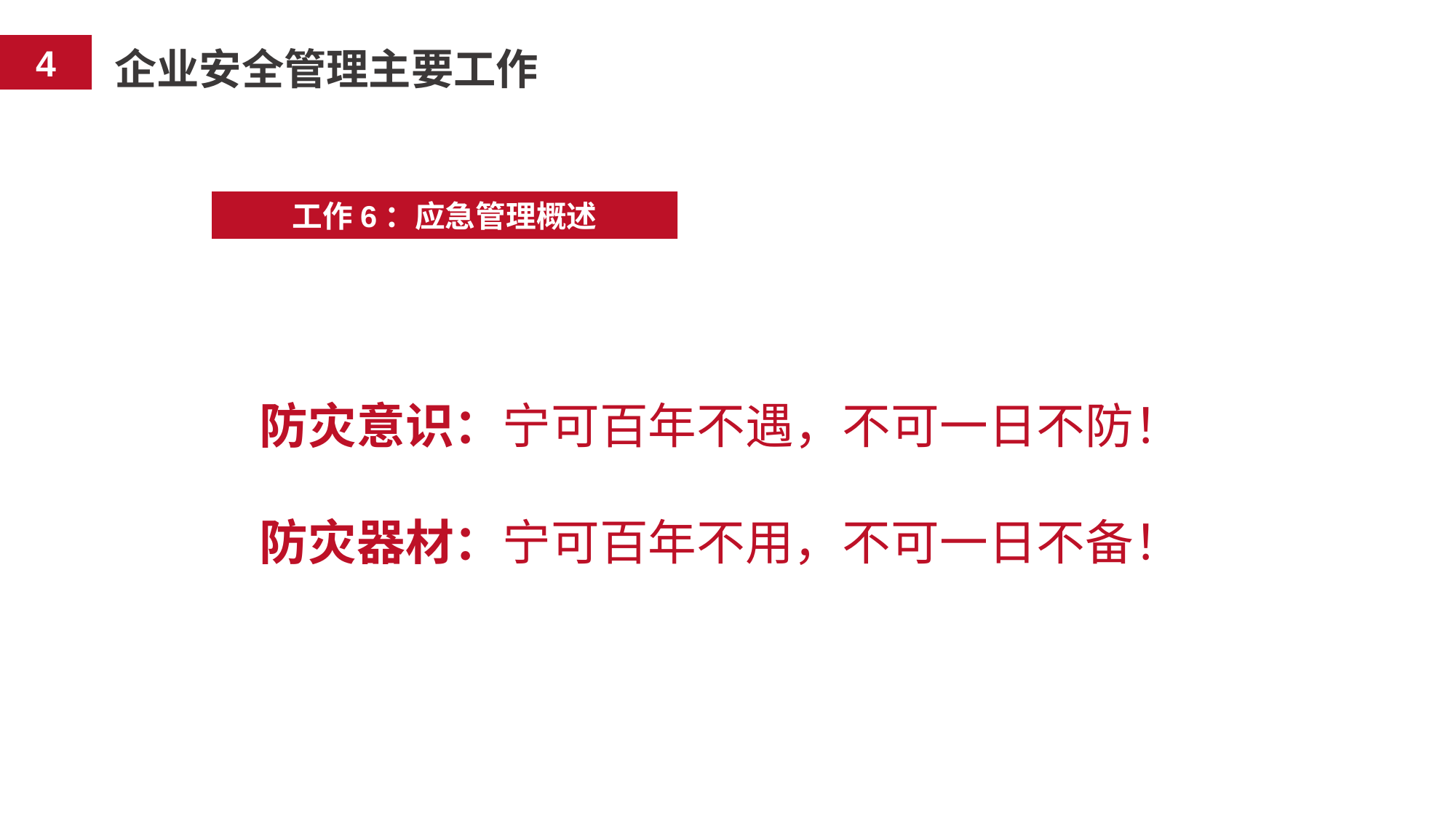

4
企业安全管理主要工作
工作6：应急管理概述
防灾意识：宁可百年不遇，不可一日不防！
防灾器材：宁可百年不用，不可一日不备！